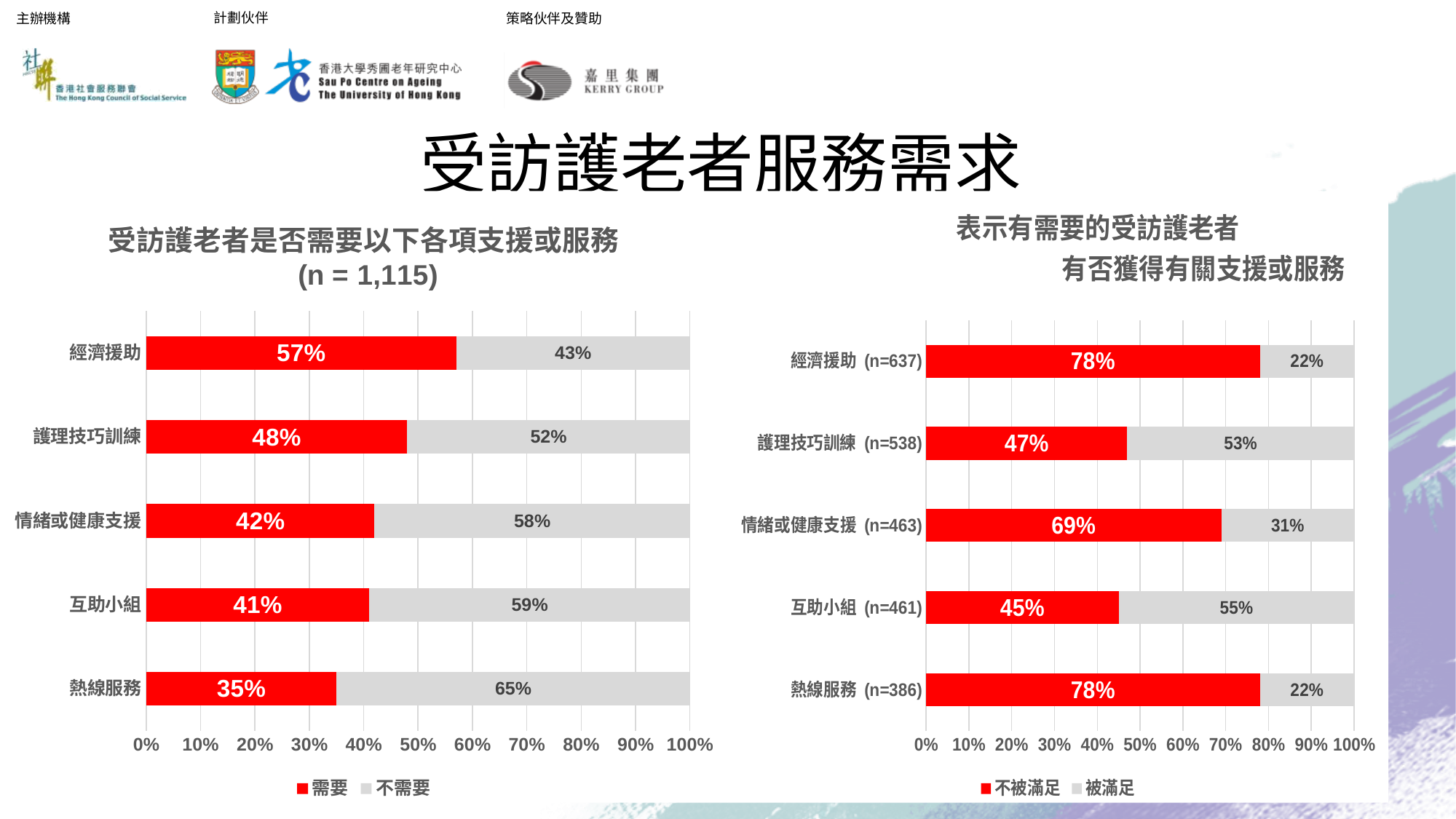

# 受訪護老者服務需求

### Chart: 受訪護老者是否需要以下各項支援或服務
 (n = 1,115)

| Category | 需要 | 不需要 |
|---|---|---|
| 熱線服務 | 0.3500000000000003 | 0.6500000000000018 |
| 互助小組 | 0.4100000000000003 | 0.5900000000000002 |
| 情緒或健康支援 | 0.4200000000000003 | 0.5800000000000003 |
| 護理技巧訓練 | 0.4800000000000003 | 0.52 |
| 經濟援助 | 0.57 | 0.4300000000000004 |

### Chart: 表示有需要的受訪護老者                                   有否獲得有關支援或服務

| Category | 不被滿足 | 被滿足 |
|---|---|---|
| 熱線服務 (n=386) | 0.78 | 0.22 |
| 互助小組 (n=461) | 0.45 | 0.55 |
| 情緒或健康支援 (n=463) | 0.6900000000000006 | 0.3100000000000007 |
| 護理技巧訓練 (n=538) | 0.4700000000000001 | 0.53 |
| 經濟援助 (n=637) | 0.78 | 0.22 |
(n=924)
(n=744)
(n=1,000)

12